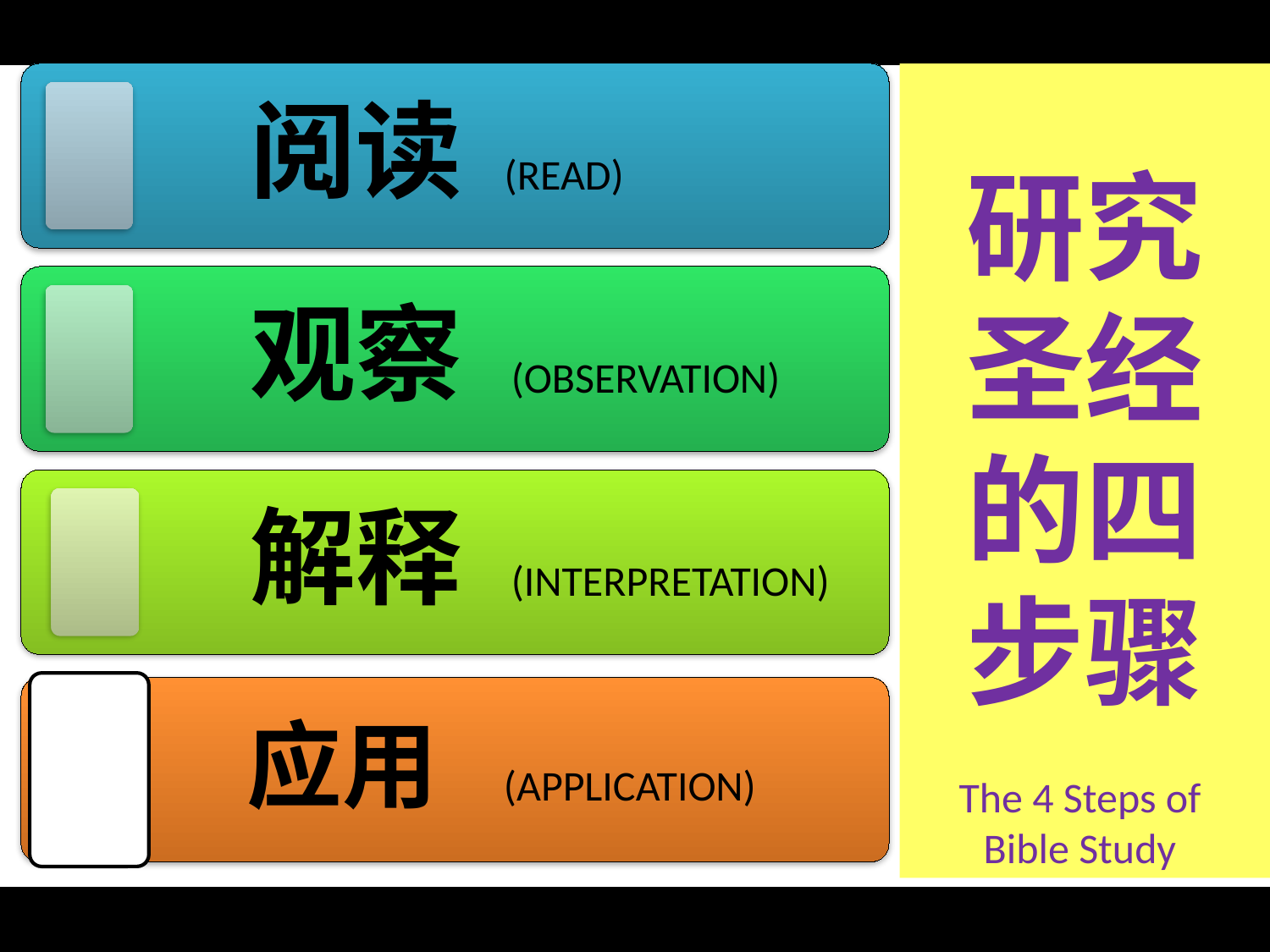

阅读 	(READ)
观察 (OBSERVATION)
解释 (INTERPRETATION)
应用  (APPLICATION)
# 研究圣经的四 步骤 The 4 Steps of Bible Study